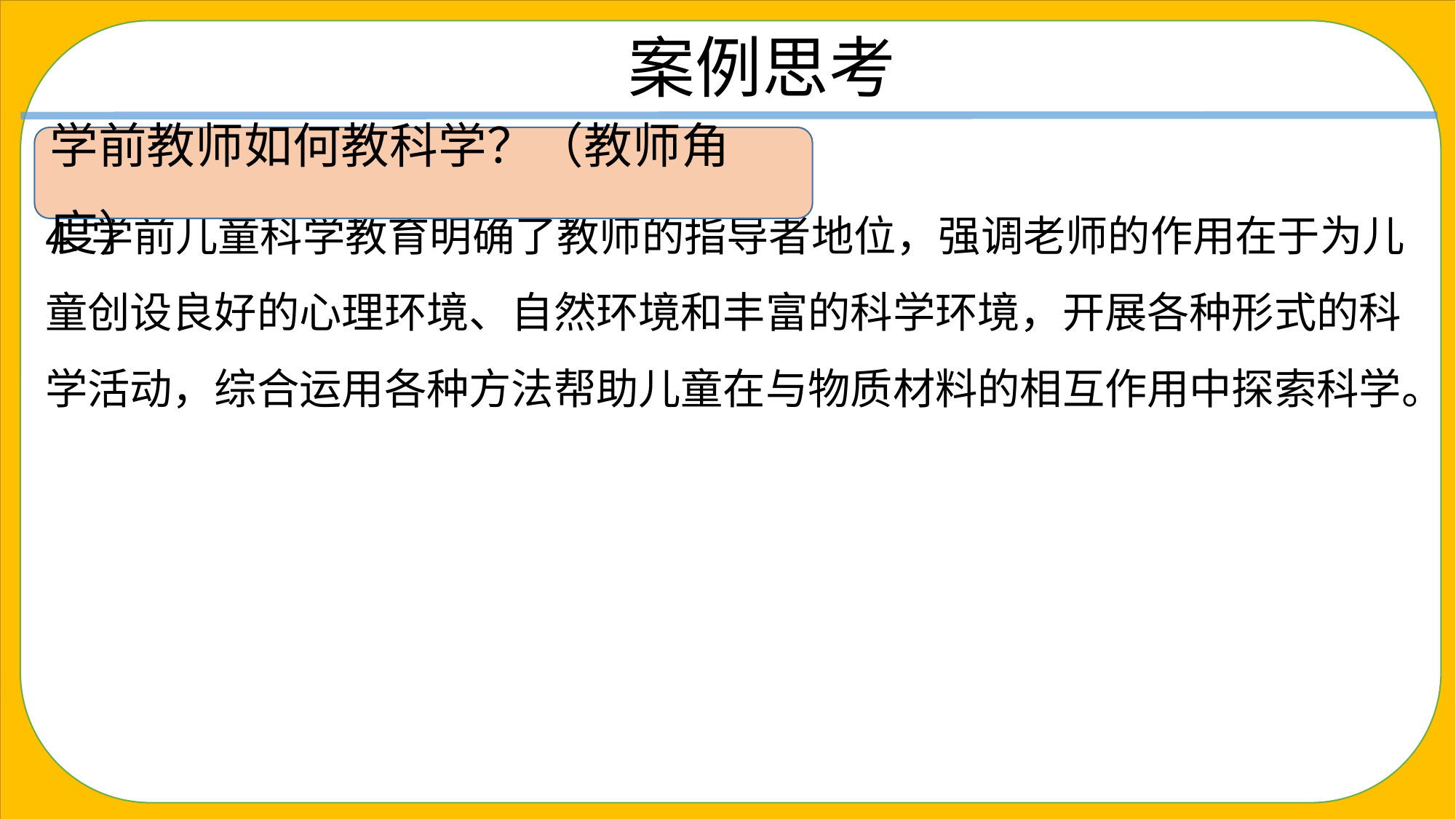

案例思考

4.学前儿童科学教育明确了教师的指导者地位，强调老师的作用在于为儿童创设良好的心理环境、自然环境和丰富的科学环境，开展各种形式的科学活动，综合运用各种方法帮助儿童在与物质材料的相互作用中探索科学。
学前教师如何教科学？（教师角度）